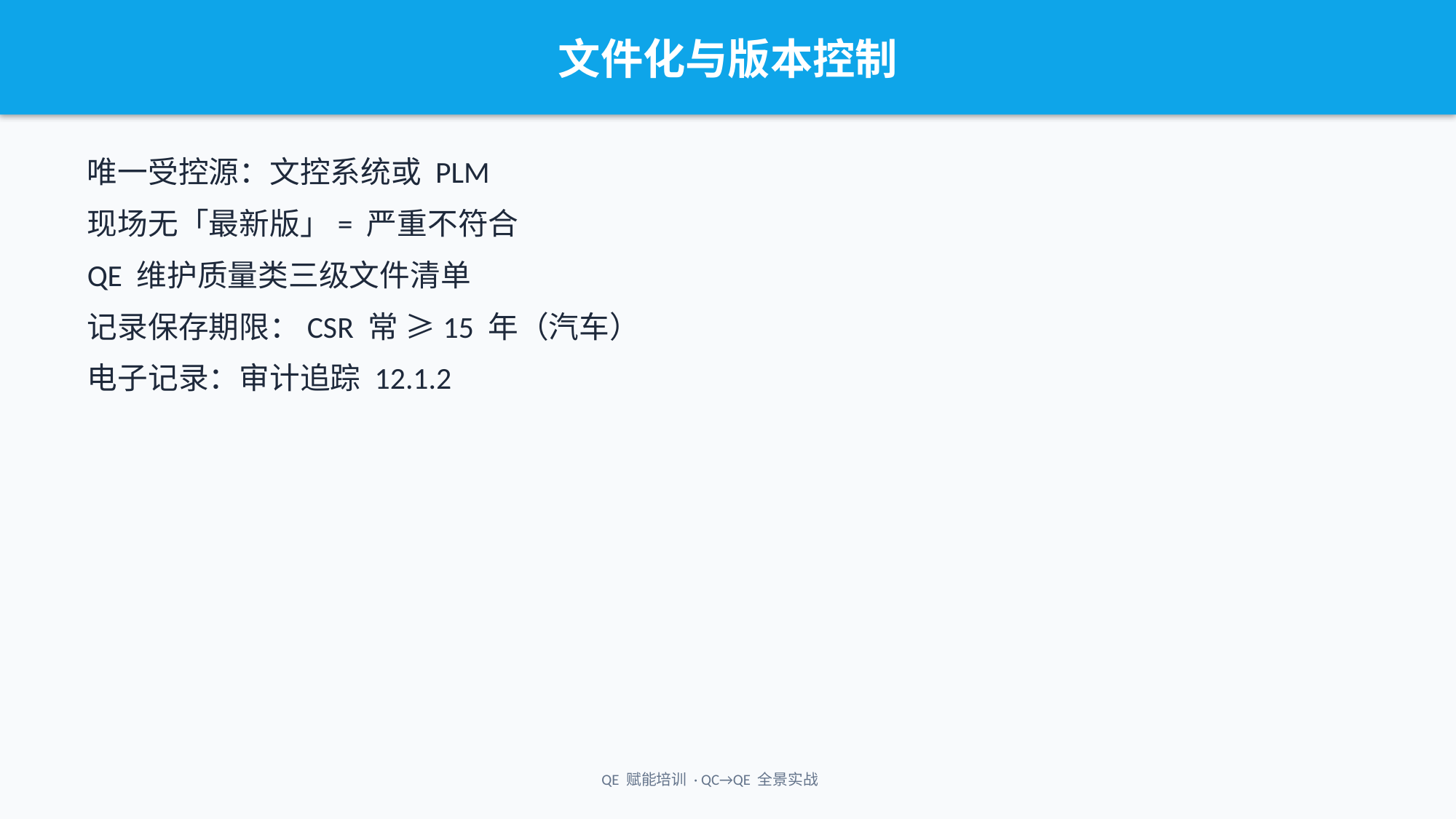

文件化与版本控制
唯一受控源：文控系统或 PLM
现场无「最新版」= 严重不符合
QE 维护质量类三级文件清单
记录保存期限：CSR 常 ≥15 年（汽车）
电子记录：审计追踪 12.1.2
QE 赋能培训 · QC→QE 全景实战